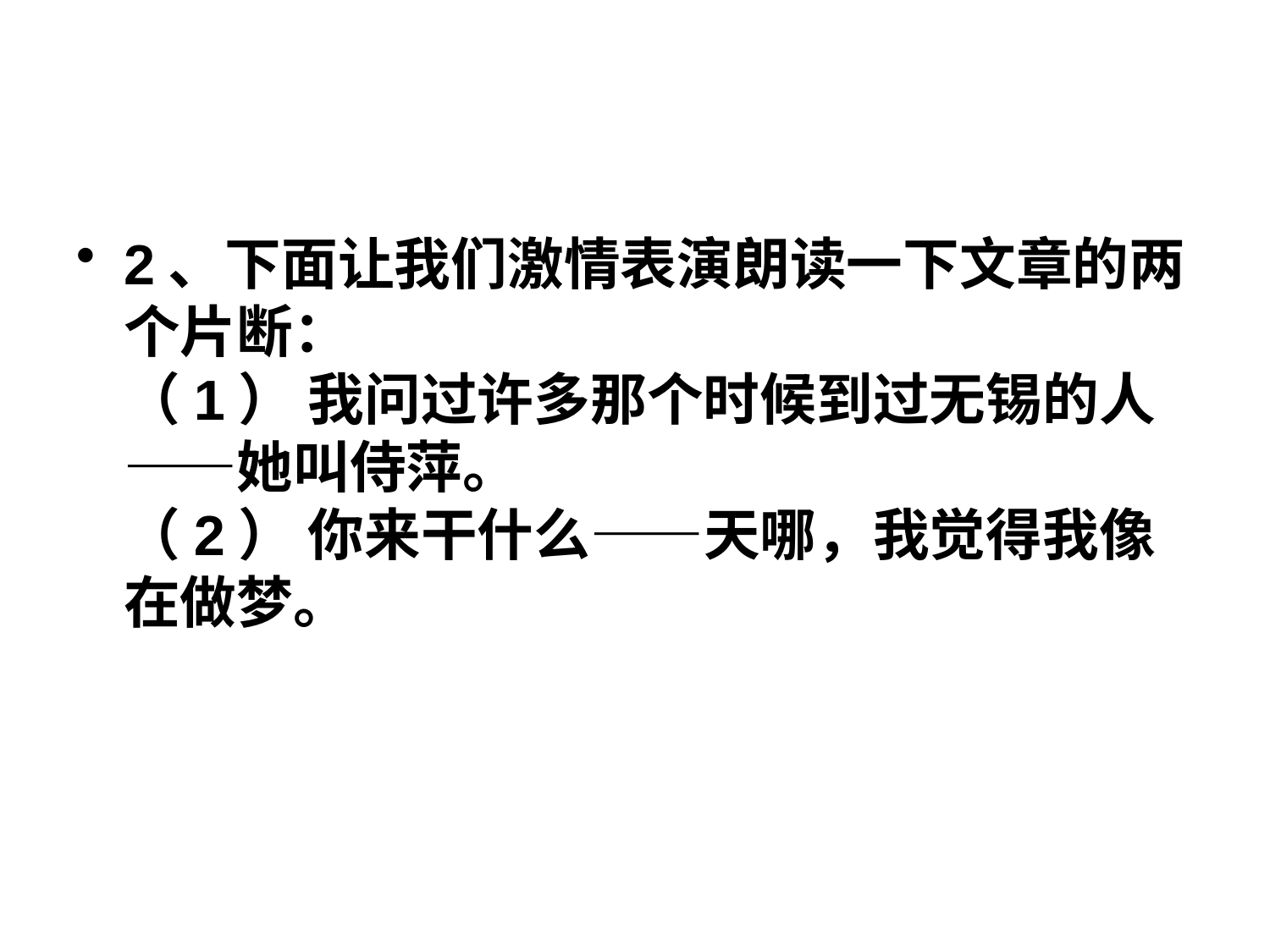

#
2、下面让我们激情表演朗读一下文章的两个片断： 
（1） 我问过许多那个时候到过无锡的人——她叫侍萍。 
（2） 你来干什么——天哪，我觉得我像在做梦。